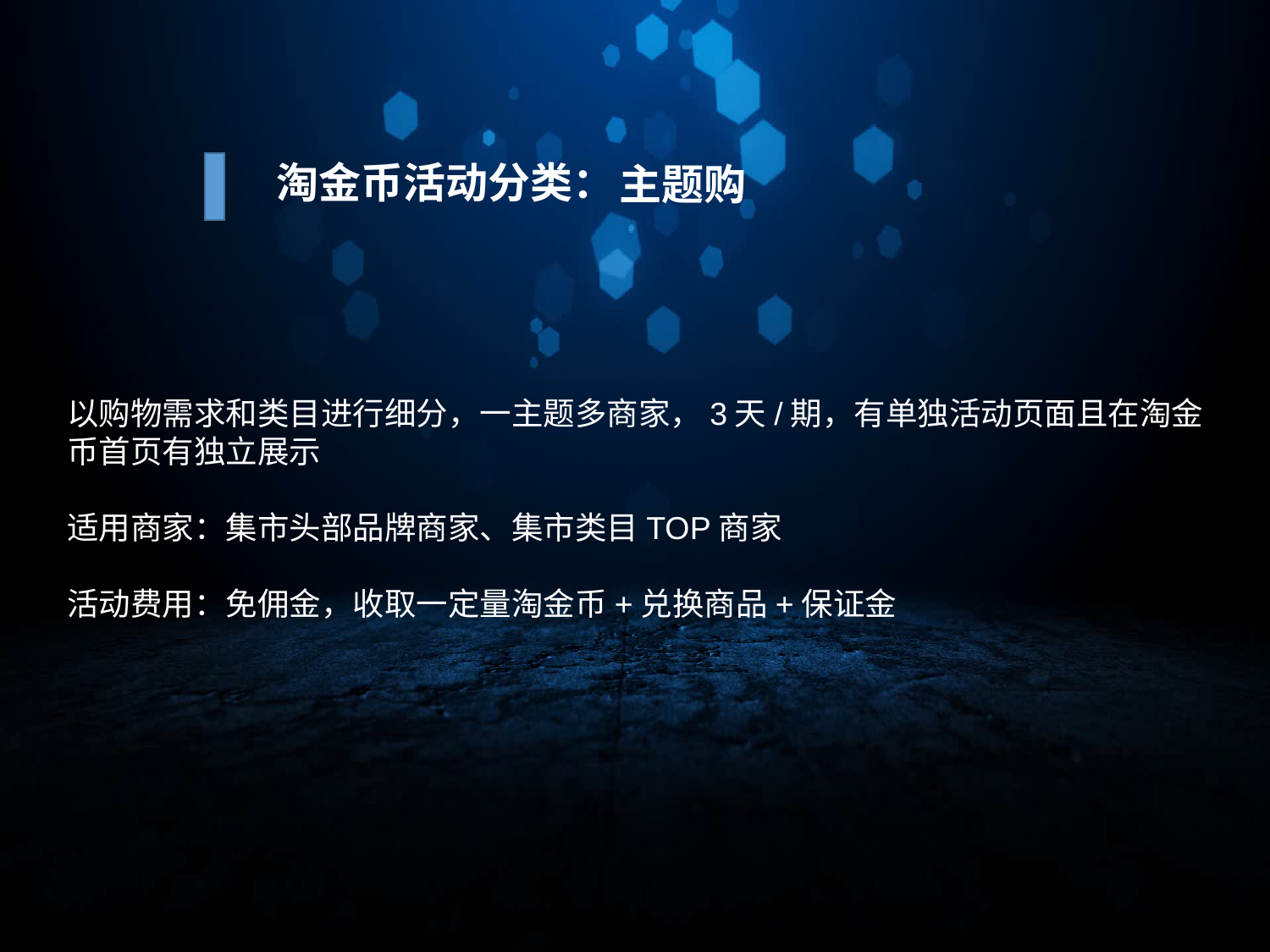

淘金币活动分类：
主题购

以购物需求和类目进行细分，一主题多商家，3天/期，有单独活动页面且在淘金币首页有独立展示

适用商家：集市头部品牌商家、集市类目TOP商家

活动费用：免佣金，收取一定量淘金币+兑换商品+保证金